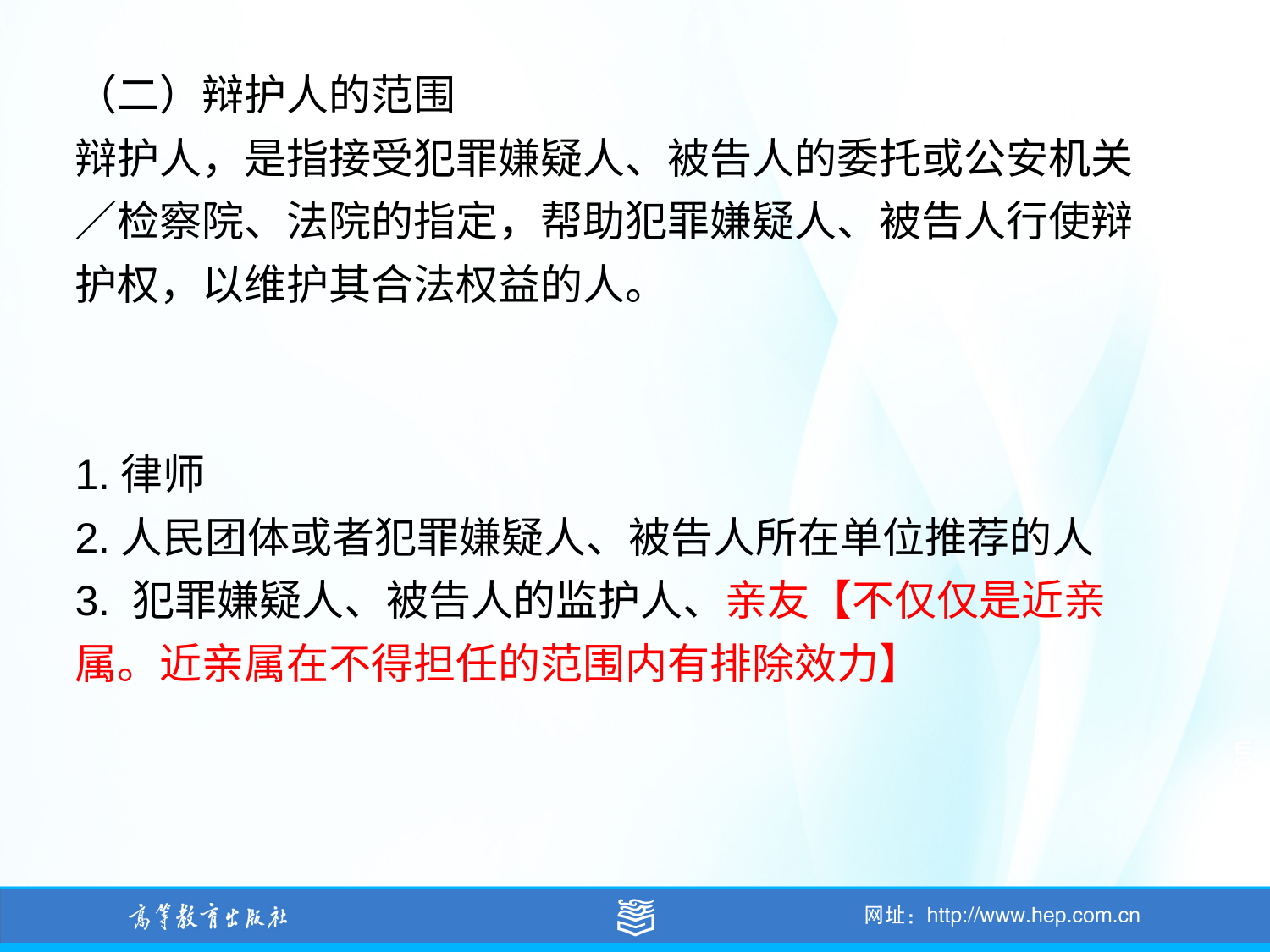

（二）辩护人的范围
辩护人，是指接受犯罪嫌疑人、被告人的委托或公安机关／检察院、法院的指定，帮助犯罪嫌疑人、被告人行使辩护权，以维护其合法权益的人。

1.律师
2.人民团体或者犯罪嫌疑人、被告人所在单位推荐的人
3. 犯罪嫌疑人、被告人的监护人、亲友【不仅仅是近亲属。近亲属在不得担任的范围内有排除效力】